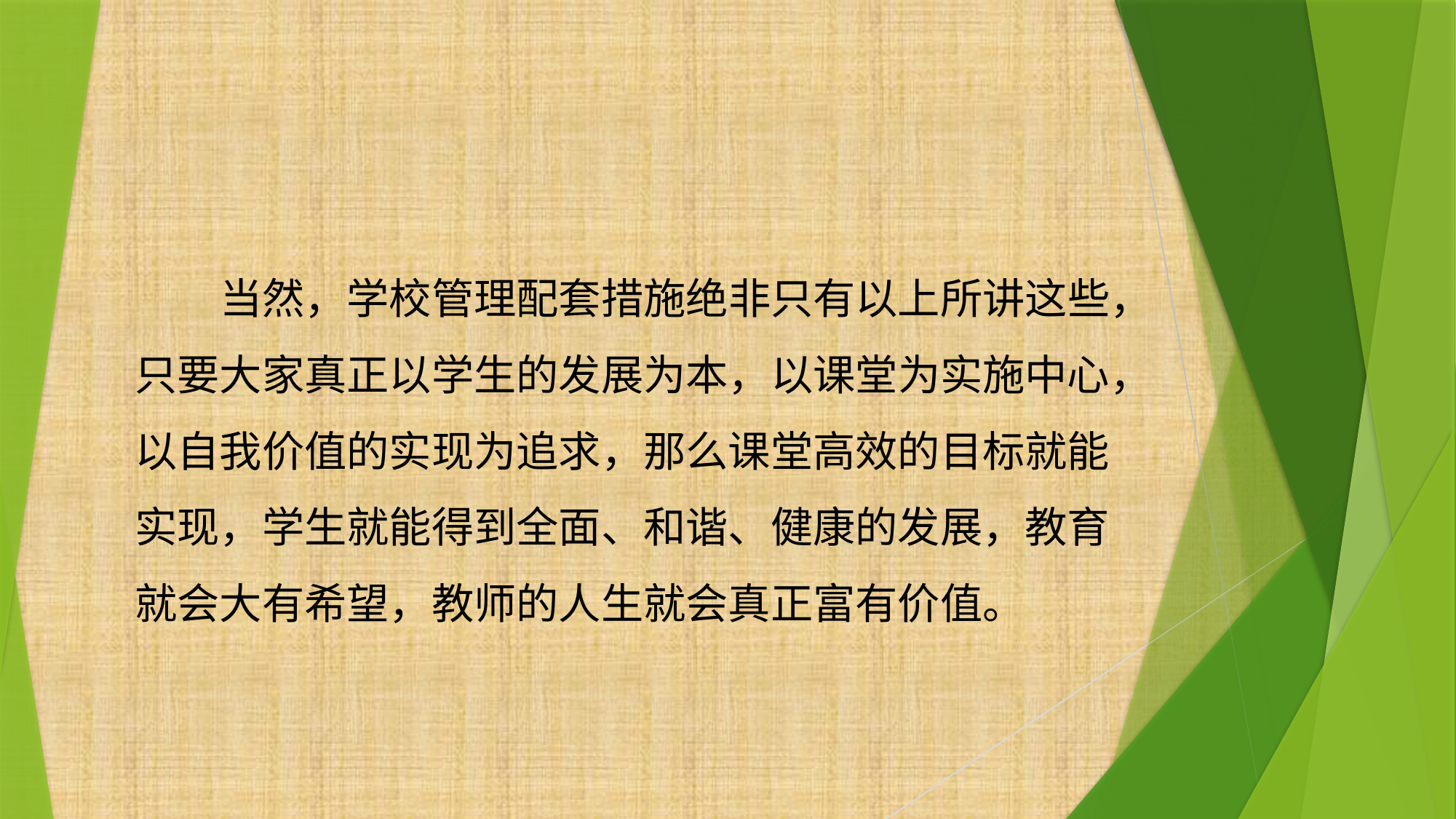

当然，学校管理配套措施绝非只有以上所讲这些，只要大家真正以学生的发展为本，以课堂为实施中心，以自我价值的实现为追求，那么课堂高效的目标就能实现，学生就能得到全面、和谐、健康的发展，教育就会大有希望，教师的人生就会真正富有价值。